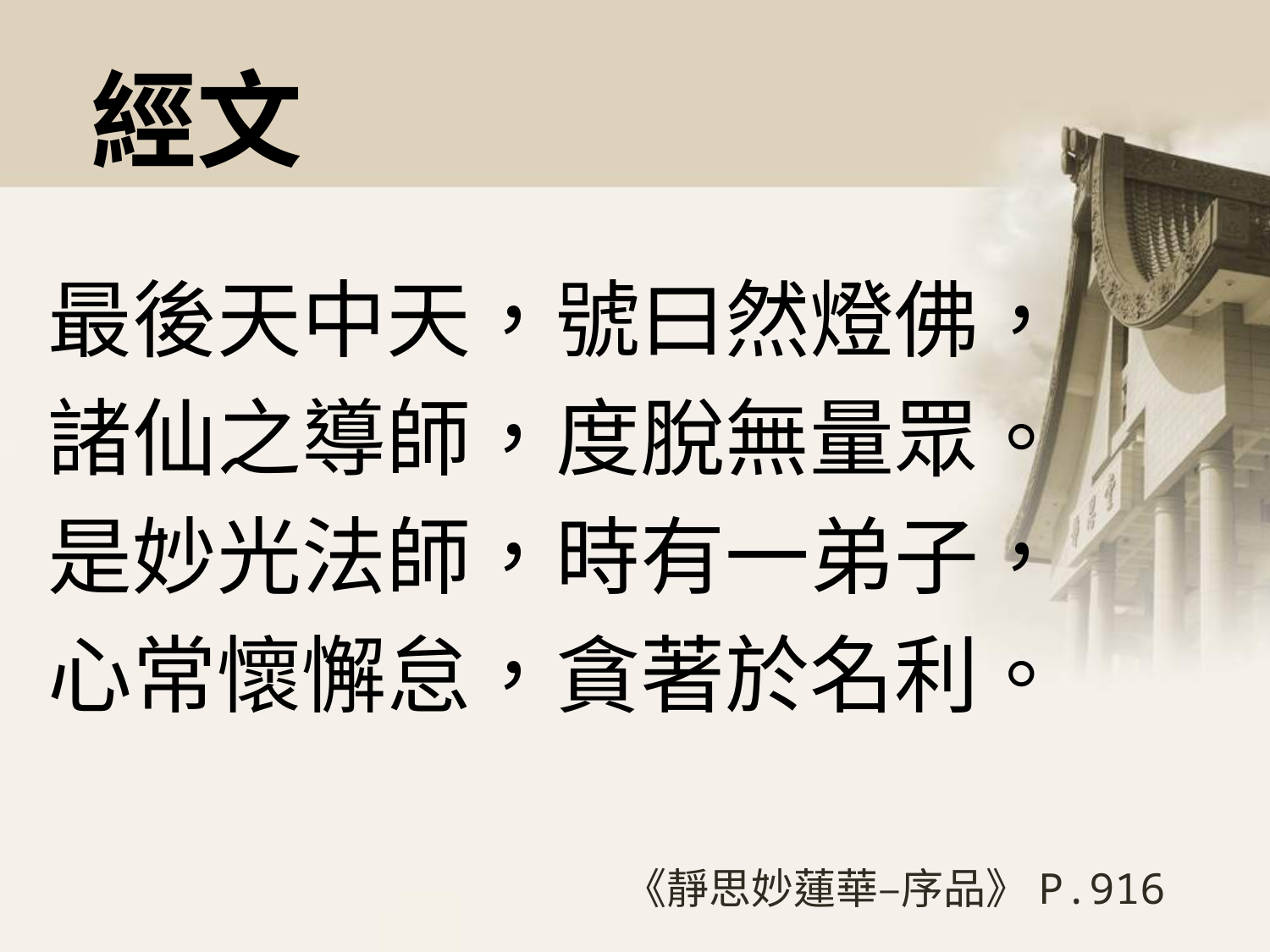

經文
最後天中天，號曰然燈佛，
諸仙之導師，度脫無量眾。
是妙光法師，時有一弟子，
心常懷懈怠，貪著於名利。
《靜思妙蓮華–序品》P.916